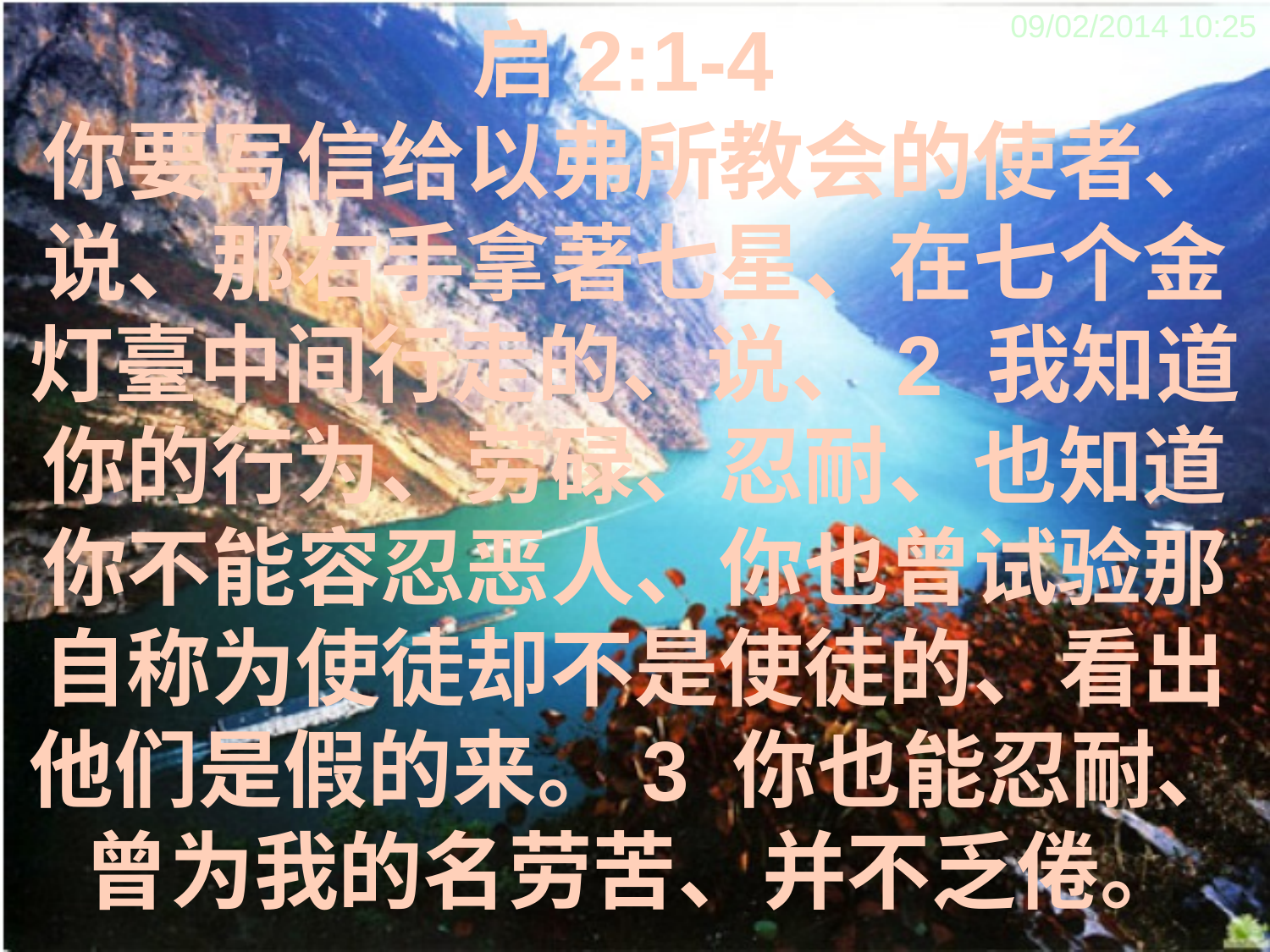

启2:1-4
你要写信给以弗所教会的使者、说、那右手拿著七星、在七个金灯臺中间行走的、说、2 我知道你的行为、劳碌、忍耐、也知道你不能容忍恶人、你也曾试验那自称为使徒却不是使徒的、看出他们是假的来。3 你也能忍耐、曾为我的名劳苦、并不乏倦。
09/02/2014 10:25